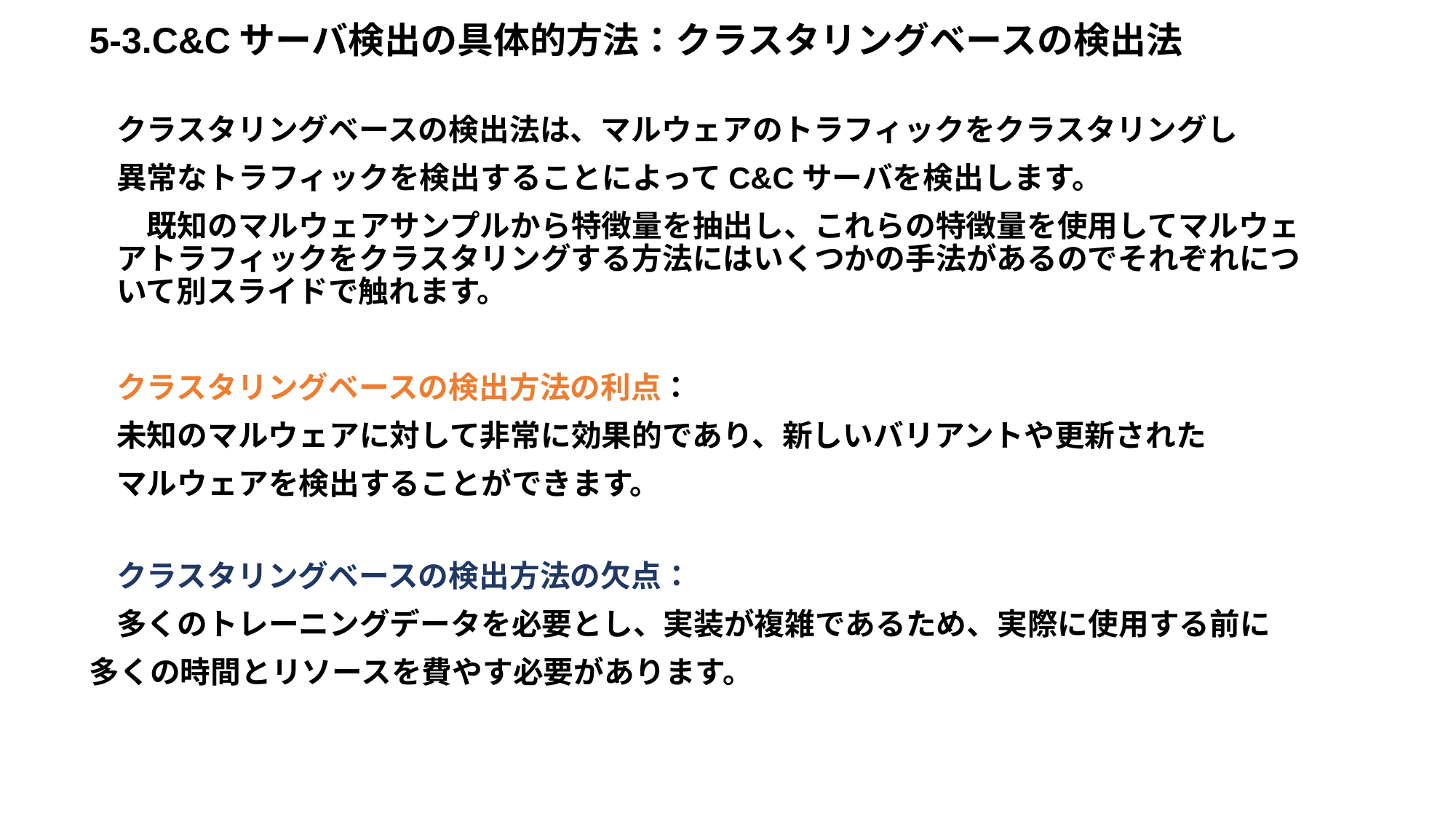

# 5-3.C&Cサーバ検出の具体的方法：クラスタリングベースの検出法
クラスタリングベースの検出法は、マルウェアのトラフィックをクラスタリングし
異常なトラフィックを検出することによってC&Cサーバを検出します。
　既知のマルウェアサンプルから特徴量を抽出し、これらの特徴量を使用してマルウェアトラフィックをクラスタリングする方法にはいくつかの手法があるのでそれぞれについて別スライドで触れます。

クラスタリングベースの検出方法の利点：
未知のマルウェアに対して非常に効果的であり、新しいバリアントや更新された
マルウェアを検出することができます。

クラスタリングベースの検出方法の欠点：
　多くのトレーニングデータを必要とし、実装が複雑であるため、実際に使用する前に
多くの時間とリソースを費やす必要があります。